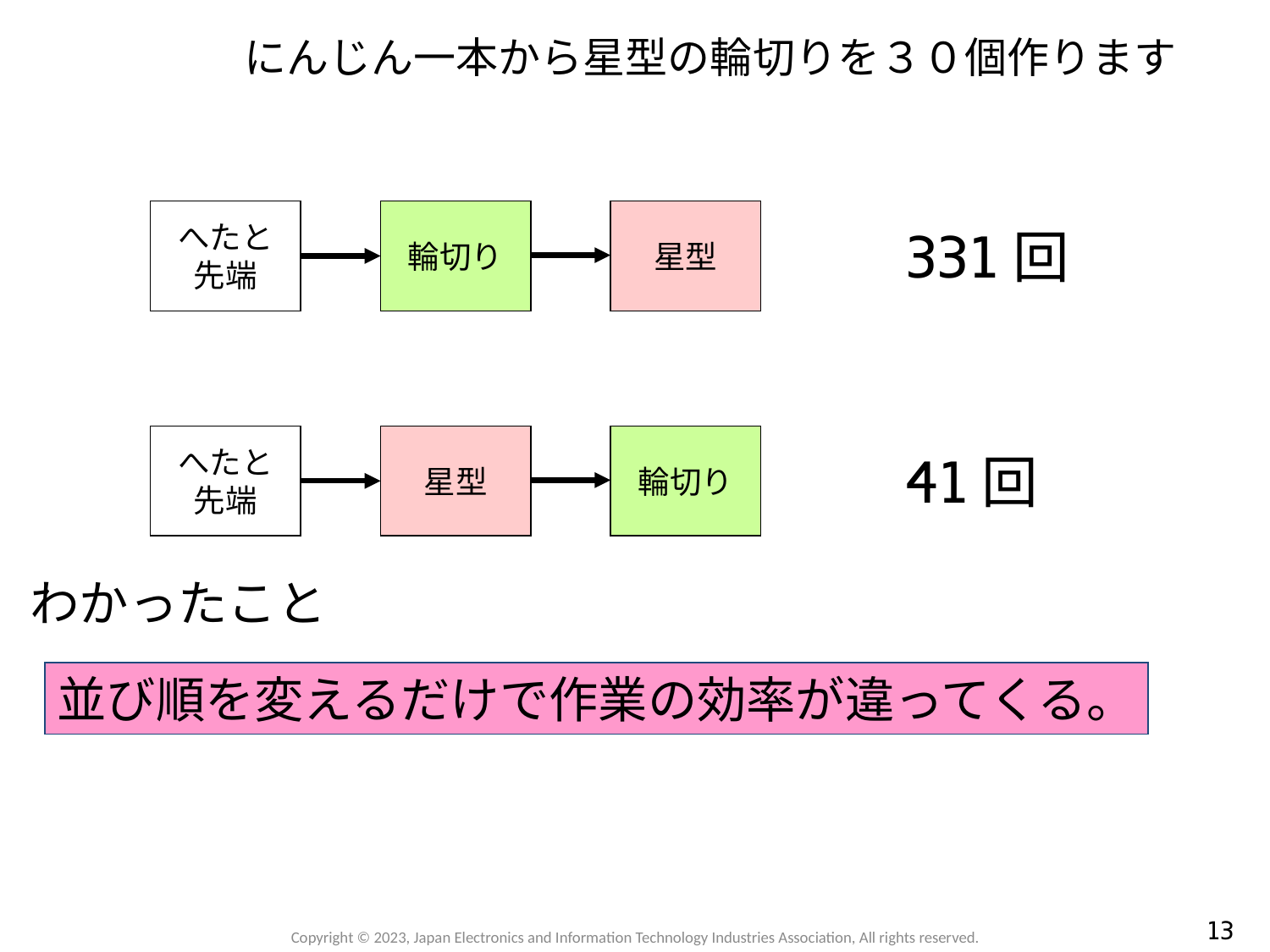

# にんじん一本から星型の輪切りを３０個作ります
へたと
先端
輪切り
星型
331回
へたと
先端
星型
輪切り
41回
わかったこと
並び順を変えるだけで作業の効率が違ってくる。
13
Copyright © 2023, Japan Electronics and Information Technology Industries Association, All rights reserved.